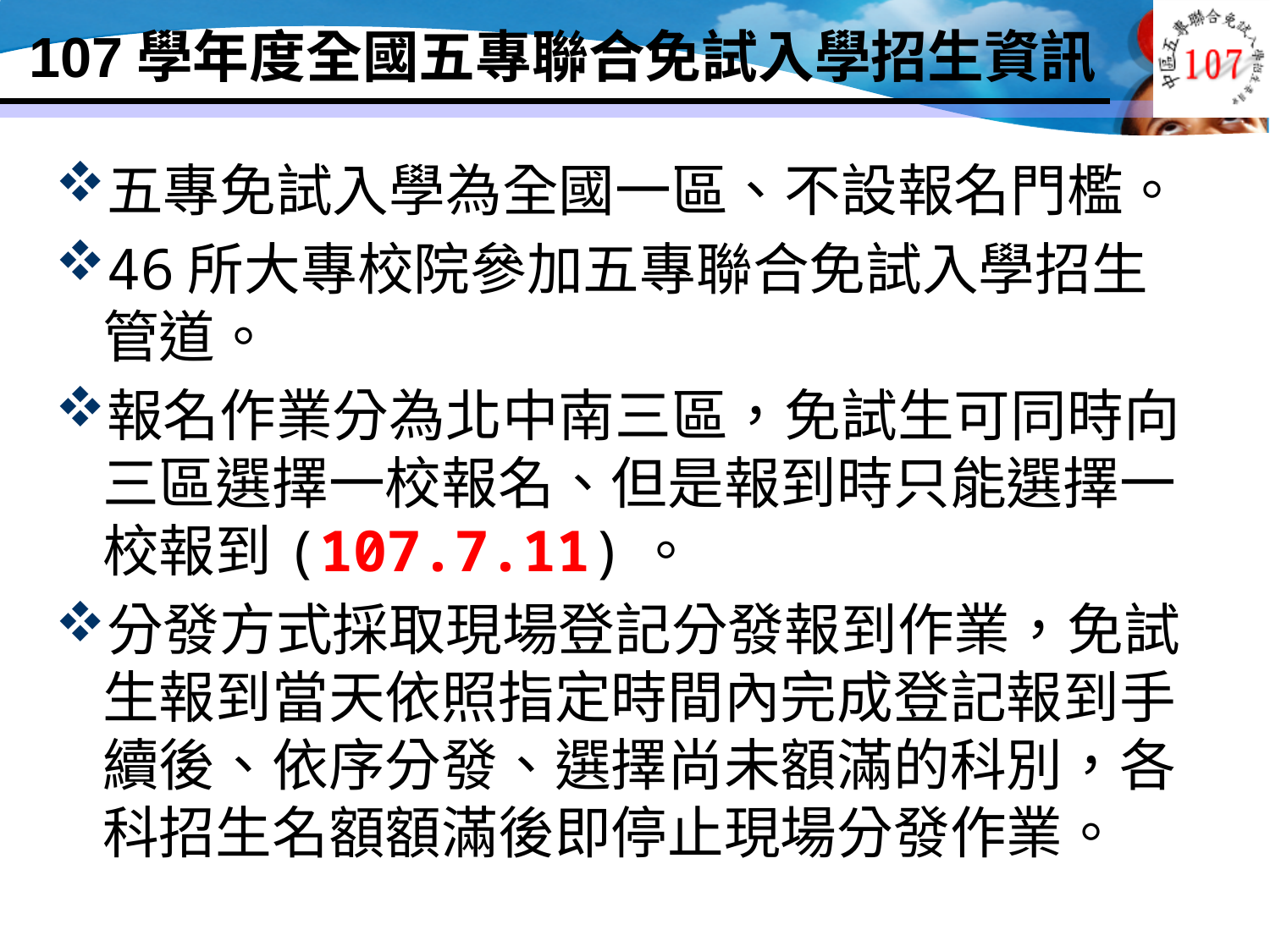

# 107學年度全國五專聯合免試入學招生資訊
五專免試入學為全國一區、不設報名門檻。
46所大專校院參加五專聯合免試入學招生管道。
報名作業分為北中南三區，免試生可同時向三區選擇一校報名、但是報到時只能選擇一校報到(107.7.11)。
分發方式採取現場登記分發報到作業，免試生報到當天依照指定時間內完成登記報到手續後、依序分發、選擇尚未額滿的科別，各科招生名額額滿後即停止現場分發作業。